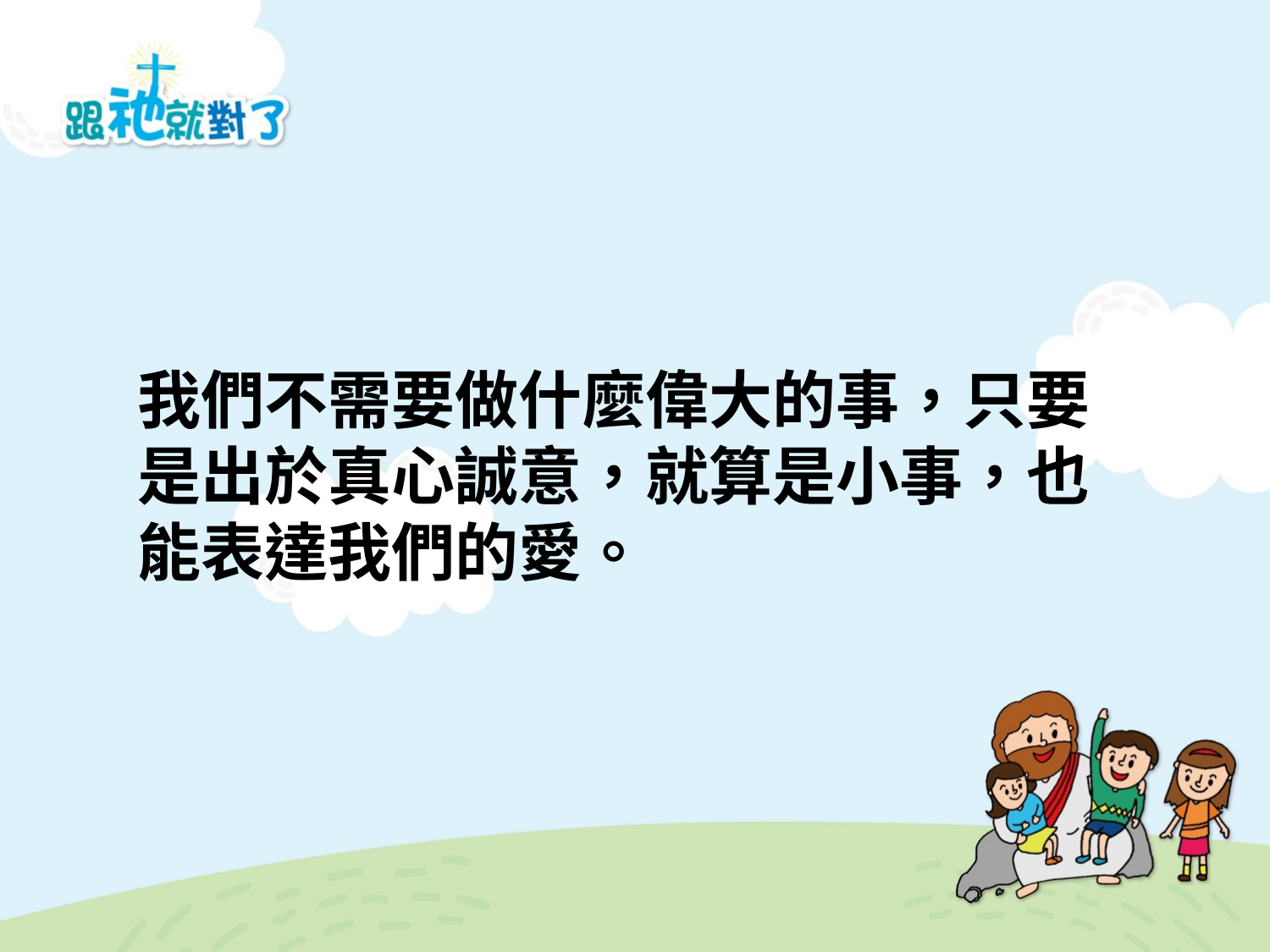

我們不需要做什麼偉大的事，只要是出於真心誠意，就算是小事，也能表達我們的愛。